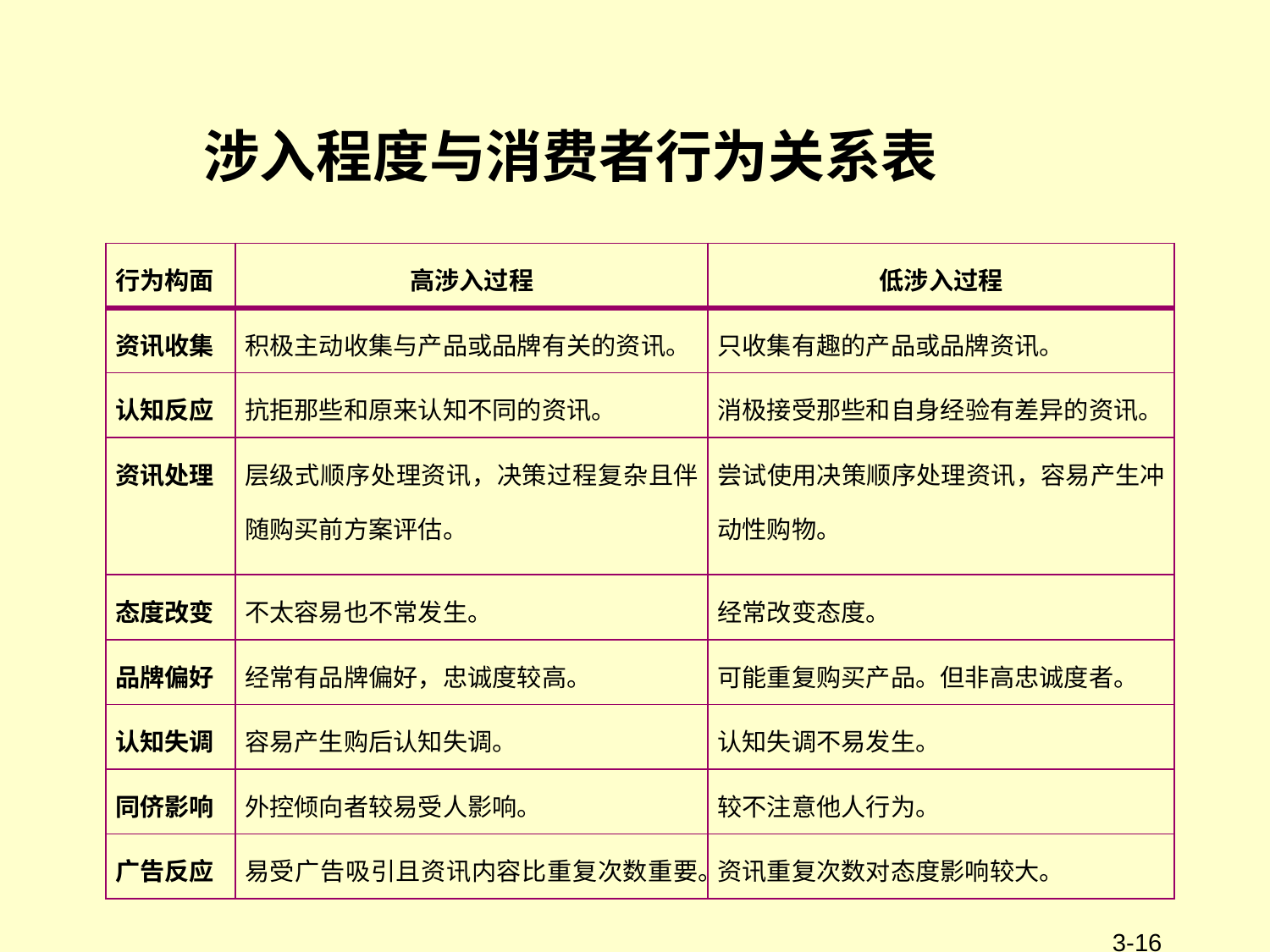

# 涉入程度与消费者行为关系表
| 行为构面 | 高涉入过程 | 低涉入过程 |
| --- | --- | --- |
| 资讯收集 | 积极主动收集与产品或品牌有关的资讯。 | 只收集有趣的产品或品牌资讯。 |
| 认知反应 | 抗拒那些和原来认知不同的资讯。 | 消极接受那些和自身经验有差异的资讯。 |
| 资讯处理 | 层级式顺序处理资讯，决策过程复杂且伴随购买前方案评估。 | 尝试使用决策顺序处理资讯，容易产生冲动性购物。 |
| 态度改变 | 不太容易也不常发生。 | 经常改变态度。 |
| 品牌偏好 | 经常有品牌偏好，忠诚度较高。 | 可能重复购买产品。但非高忠诚度者。 |
| 认知失调 | 容易产生购后认知失调。 | 认知失调不易发生。 |
| 同侪影响 | 外控倾向者较易受人影响。 | 较不注意他人行为。 |
| 广告反应 | 易受广告吸引且资讯内容比重复次数重要。 | 资讯重复次数对态度影响较大。 |
3-16